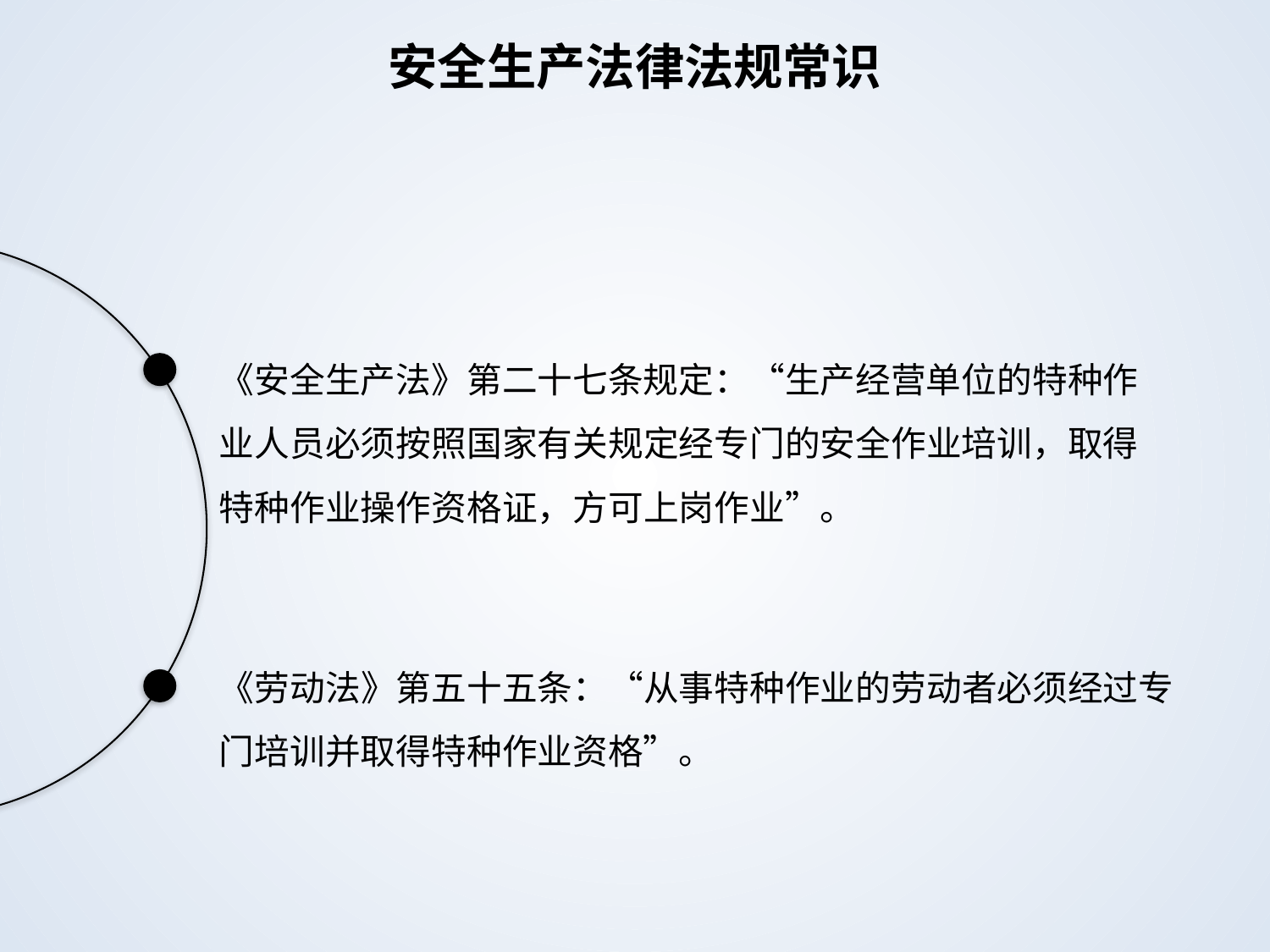

# 安全生产法律法规常识

《安全生产法》第二十七条规定：“生产经营单位的特种作业人员必须按照国家有关规定经专门的安全作业培训，取得特种作业操作资格证，方可上岗作业”。

《劳动法》第五十五条：“从事特种作业的劳动者必须经过专门培训并取得特种作业资格”。